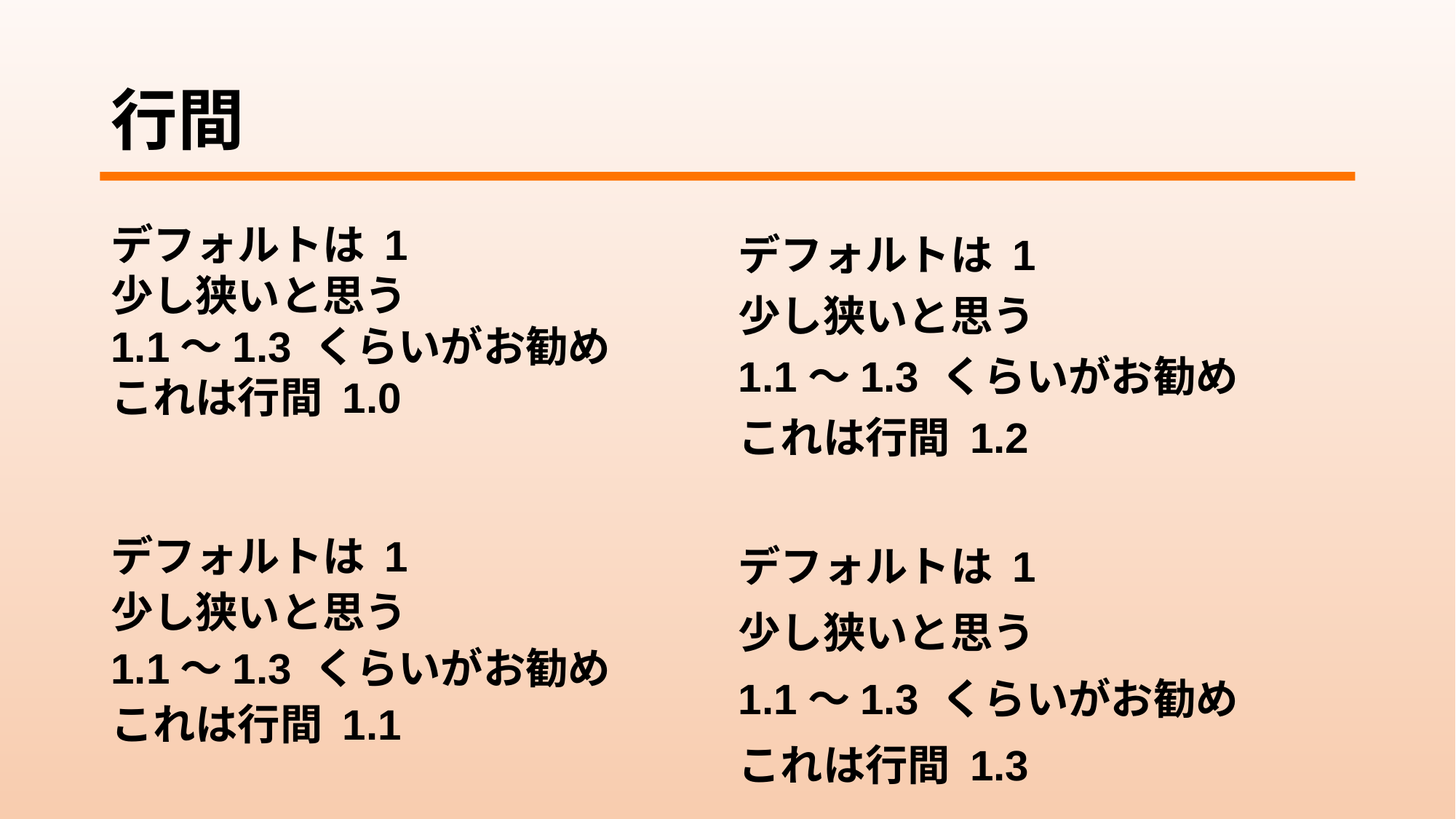

# 行間
デフォルトは 1
少し狭いと思う
1.1～1.3 くらいがお勧め
これは行間 1.2
デフォルトは 1
少し狭いと思う
1.1～1.3 くらいがお勧め
これは行間 1.0
デフォルトは 1
少し狭いと思う
1.1～1.3 くらいがお勧め
これは行間 1.1
デフォルトは 1
少し狭いと思う
1.1～1.3 くらいがお勧め
これは行間 1.3